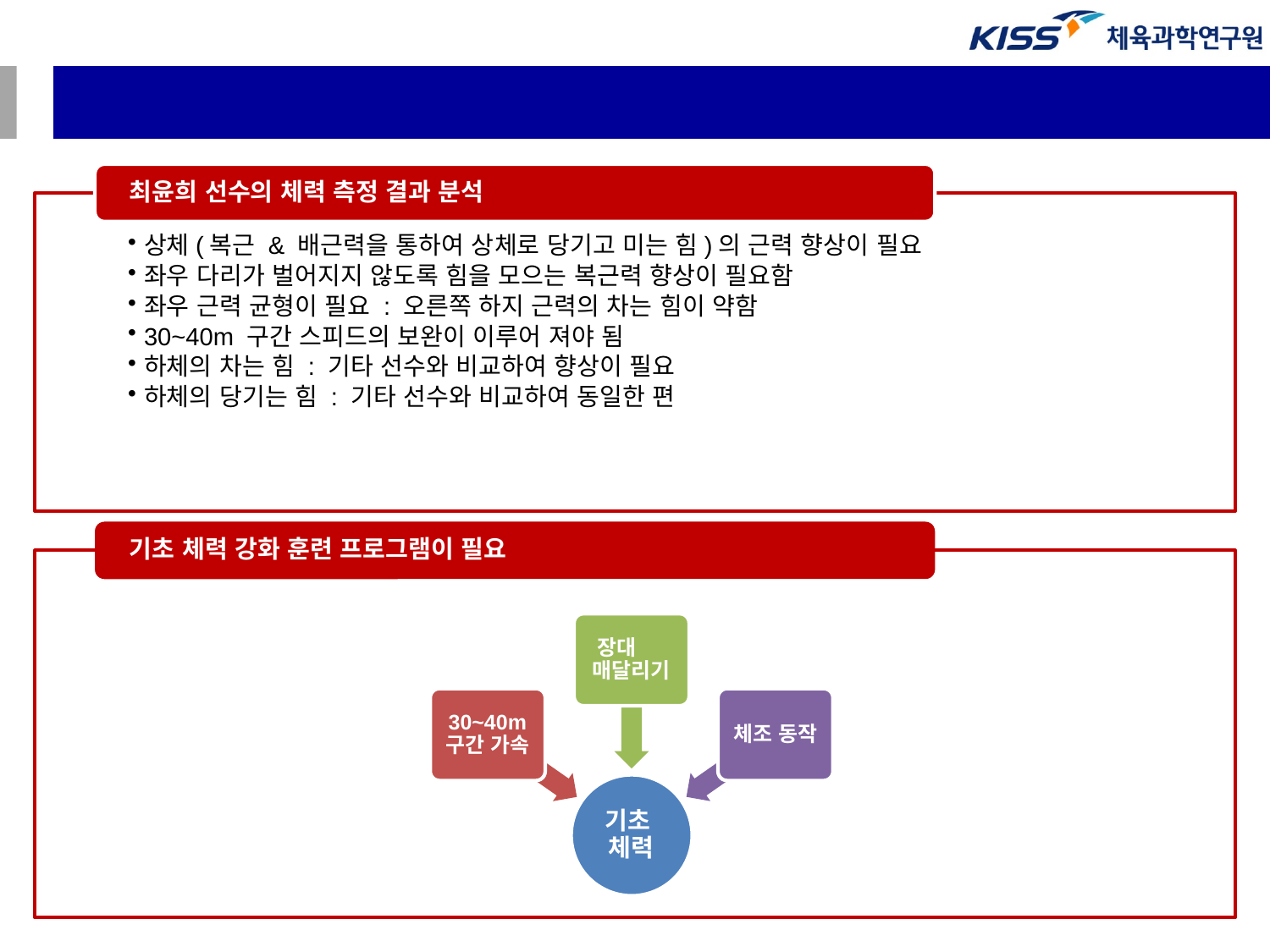

상체(복근 & 배근력을 통하여 상체로 당기고 미는 힘)의 근력 향상이 필요
좌우 다리가 벌어지지 않도록 힘을 모으는 복근력 향상이 필요함
좌우 근력 균형이 필요 : 오른쪽 하지 근력의 차는 힘이 약함
30~40m 구간 스피드의 보완이 이루어 져야 됨
하체의 차는 힘 : 기타 선수와 비교하여 향상이 필요
하체의 당기는 힘 : 기타 선수와 비교하여 동일한 편
최윤희 선수의 체력 측정 결과 분석

기초 체력 강화 훈련 프로그램이 필요
기초  체력
30~40m 구간 가속
장대      매달리기
체조 동작